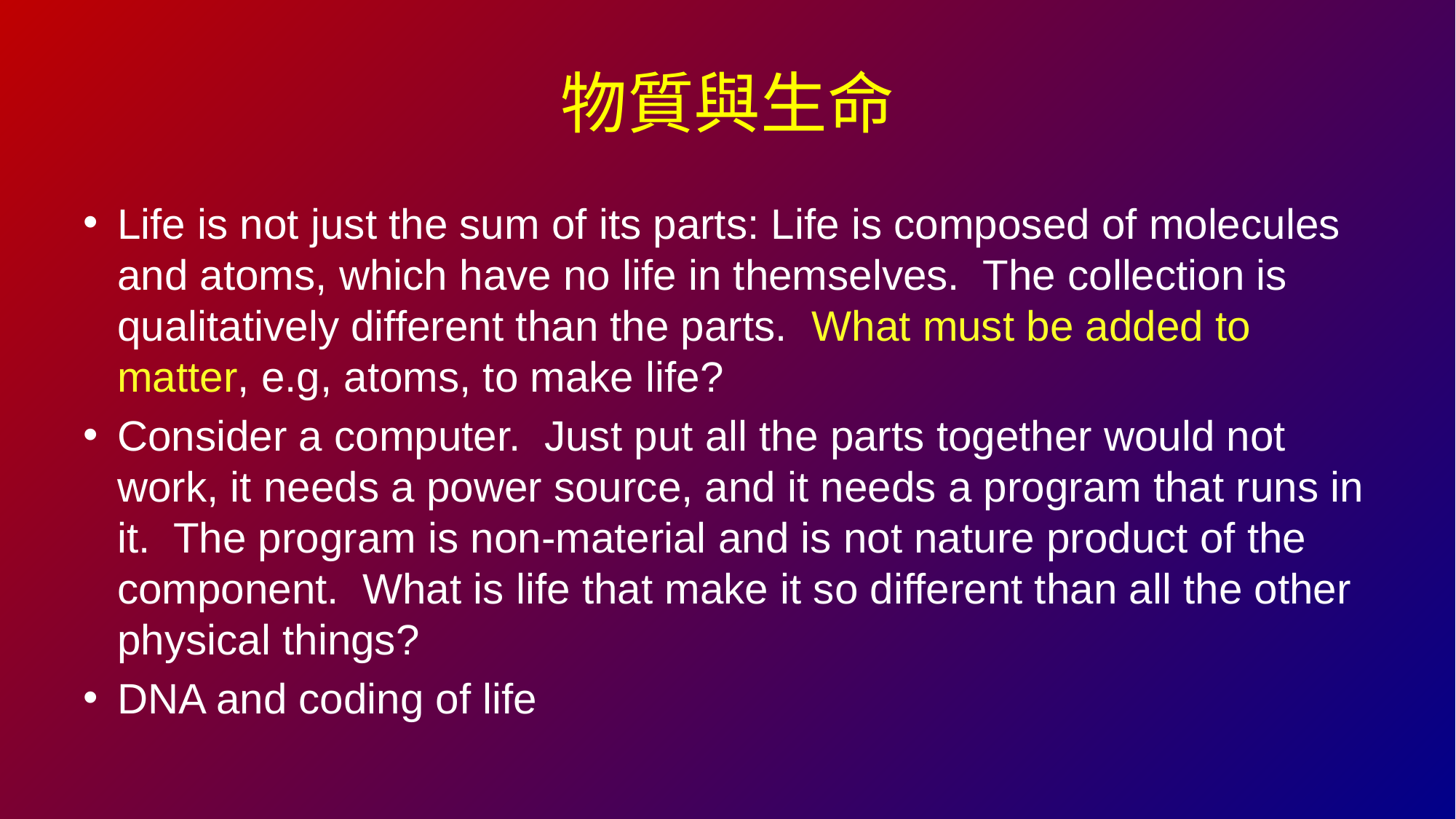

# 物質與生命
Life is not just the sum of its parts: Life is composed of molecules and atoms, which have no life in themselves.  The collection is qualitatively different than the parts.  What must be added to matter, e.g, atoms, to make life?
Consider a computer.  Just put all the parts together would not work, it needs a power source, and it needs a program that runs in it.  The program is non-material and is not nature product of the component.  What is life that make it so different than all the other physical things?
DNA and coding of life